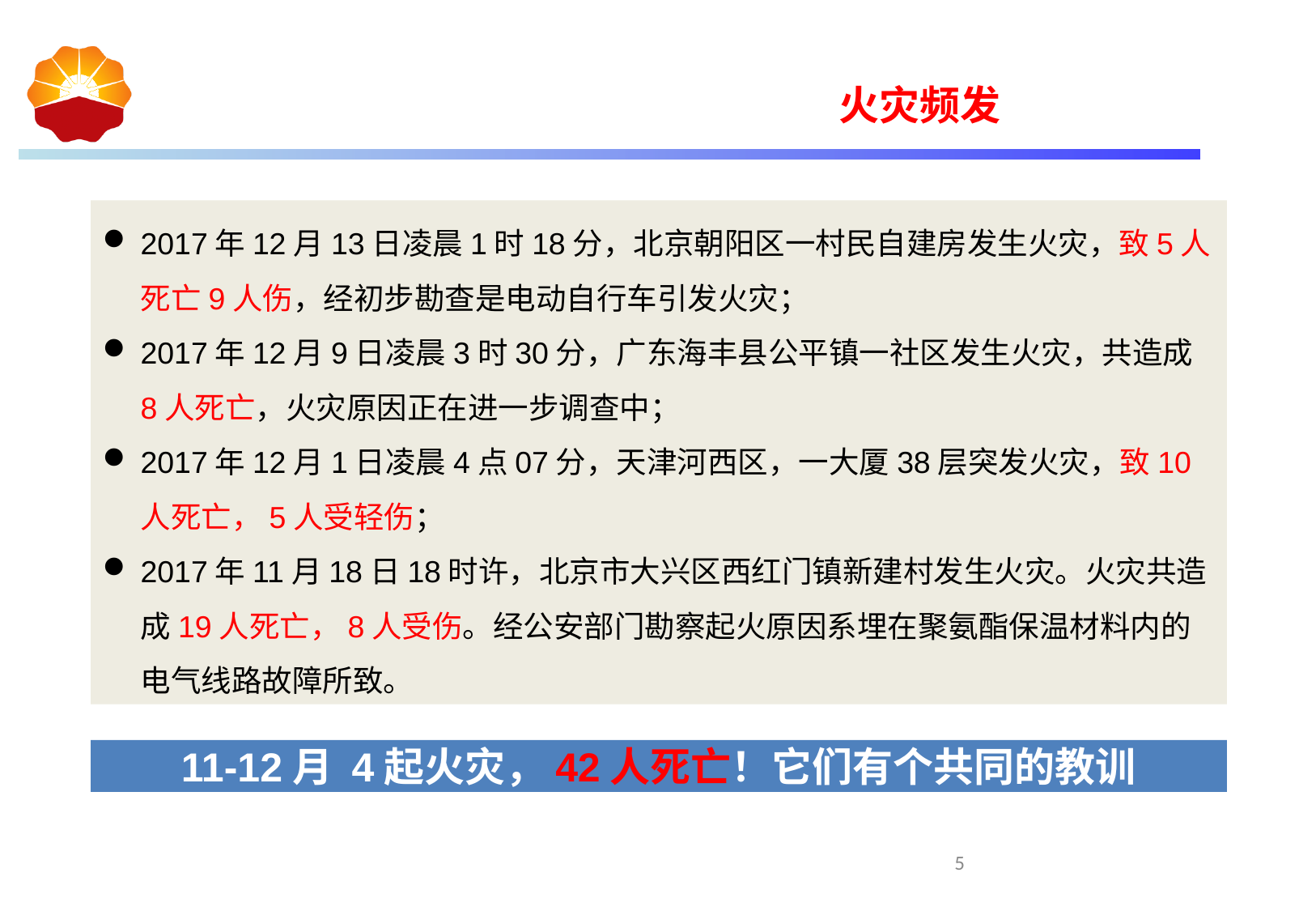

火灾频发
2017年12月13日凌晨1时18分，北京朝阳区一村民自建房发生火灾，致5人死亡9人伤，经初步勘查是电动自行车引发火灾；
2017年12月9日凌晨3时30分，广东海丰县公平镇一社区发生火灾，共造成8人死亡，火灾原因正在进一步调查中；
2017年12月1日凌晨4点07分，天津河西区，一大厦38层突发火灾，致10人死亡，5人受轻伤；
2017年11月18日18时许，北京市大兴区西红门镇新建村发生火灾。火灾共造成19人死亡，8人受伤。经公安部门勘察起火原因系埋在聚氨酯保温材料内的电气线路故障所致。
11-12月 4起火灾，42人死亡！它们有个共同的教训
5